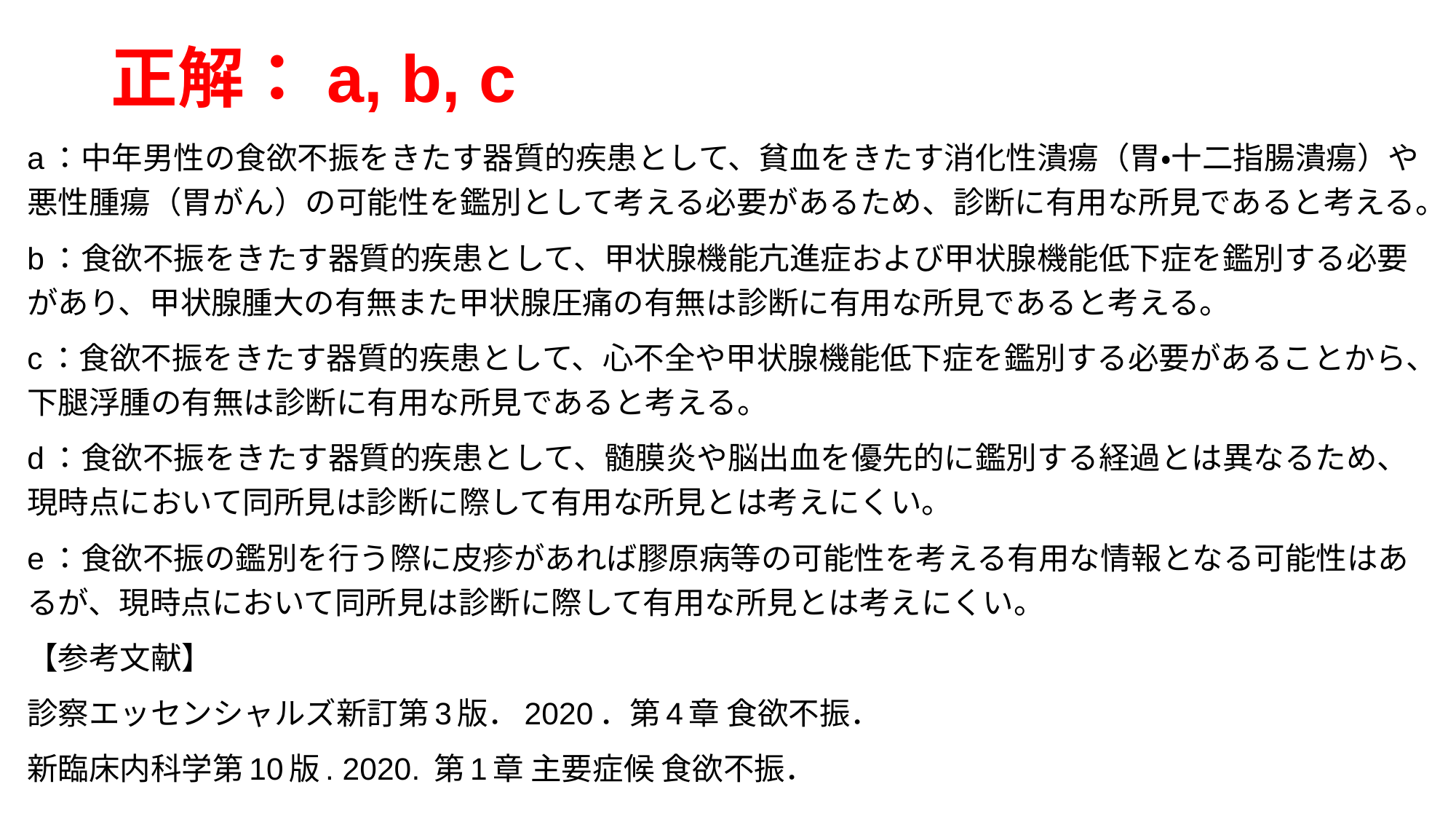

# 正解：a, b, c
a：中年男性の食欲不振をきたす器質的疾患として、貧血をきたす消化性潰瘍（胃・十二指腸潰瘍）や悪性腫瘍（胃がん）の可能性を鑑別として考える必要があるため、診断に有用な所見であると考える。
b：食欲不振をきたす器質的疾患として、甲状腺機能亢進症および甲状腺機能低下症を鑑別する必要があり、甲状腺腫大の有無また甲状腺圧痛の有無は診断に有用な所見であると考える。
c：食欲不振をきたす器質的疾患として、心不全や甲状腺機能低下症を鑑別する必要があることから、下腿浮腫の有無は診断に有用な所見であると考える。
d：食欲不振をきたす器質的疾患として、髄膜炎や脳出血を優先的に鑑別する経過とは異なるため、現時点において同所見は診断に際して有用な所見とは考えにくい。
e：食欲不振の鑑別を行う際に皮疹があれば膠原病等の可能性を考える有用な情報となる可能性はあるが、現時点において同所見は診断に際して有用な所見とは考えにくい。
【参考文献】
診察エッセンシャルズ新訂第3版．2020．第4章 食欲不振．
新臨床内科学第10版. 2020. 第1章 主要症候 食欲不振．